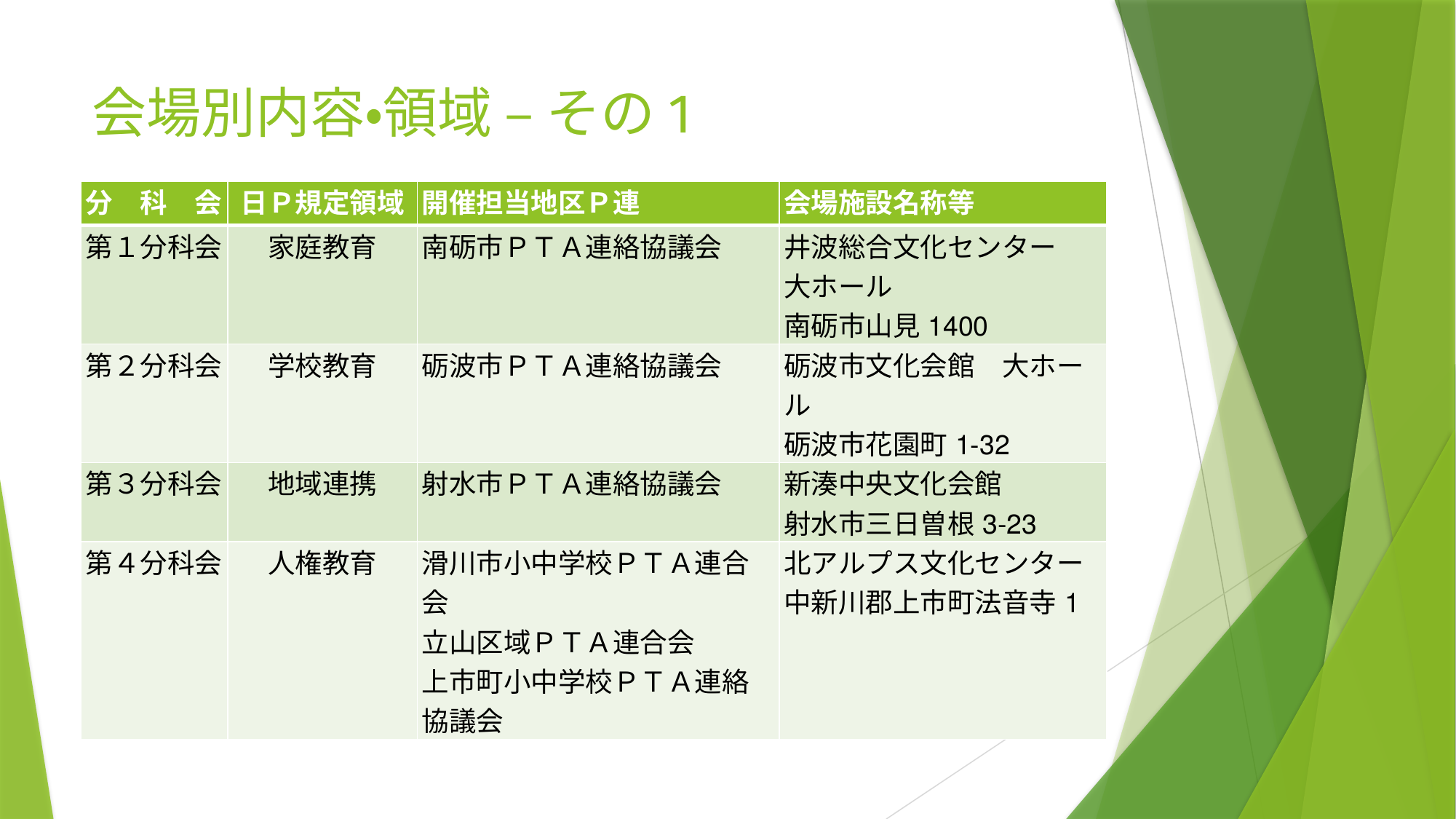

# 会場別内容・領域 – その1
| 分　科　会 | 日Ｐ規定領域 | 開催担当地区Ｐ連 | 会場施設名称等 |
| --- | --- | --- | --- |
| 第１分科会 | 家庭教育 | 南砺市ＰＴＡ連絡協議会 | 井波総合文化センター　大ホール 南砺市山見1400 |
| 第２分科会 | 学校教育 | 砺波市ＰＴＡ連絡協議会 | 砺波市文化会館　大ホール　 砺波市花園町1-32 |
| 第３分科会 | 地域連携 | 射水市ＰＴＡ連絡協議会 | 新湊中央文化会館 射水市三日曽根3-23 |
| 第４分科会 | 人権教育 | 滑川市小中学校ＰＴＡ連合会 立山区域ＰＴＡ連合会 上市町小中学校ＰＴＡ連絡協議会 | 北アルプス文化センター 中新川郡上市町法音寺1 |